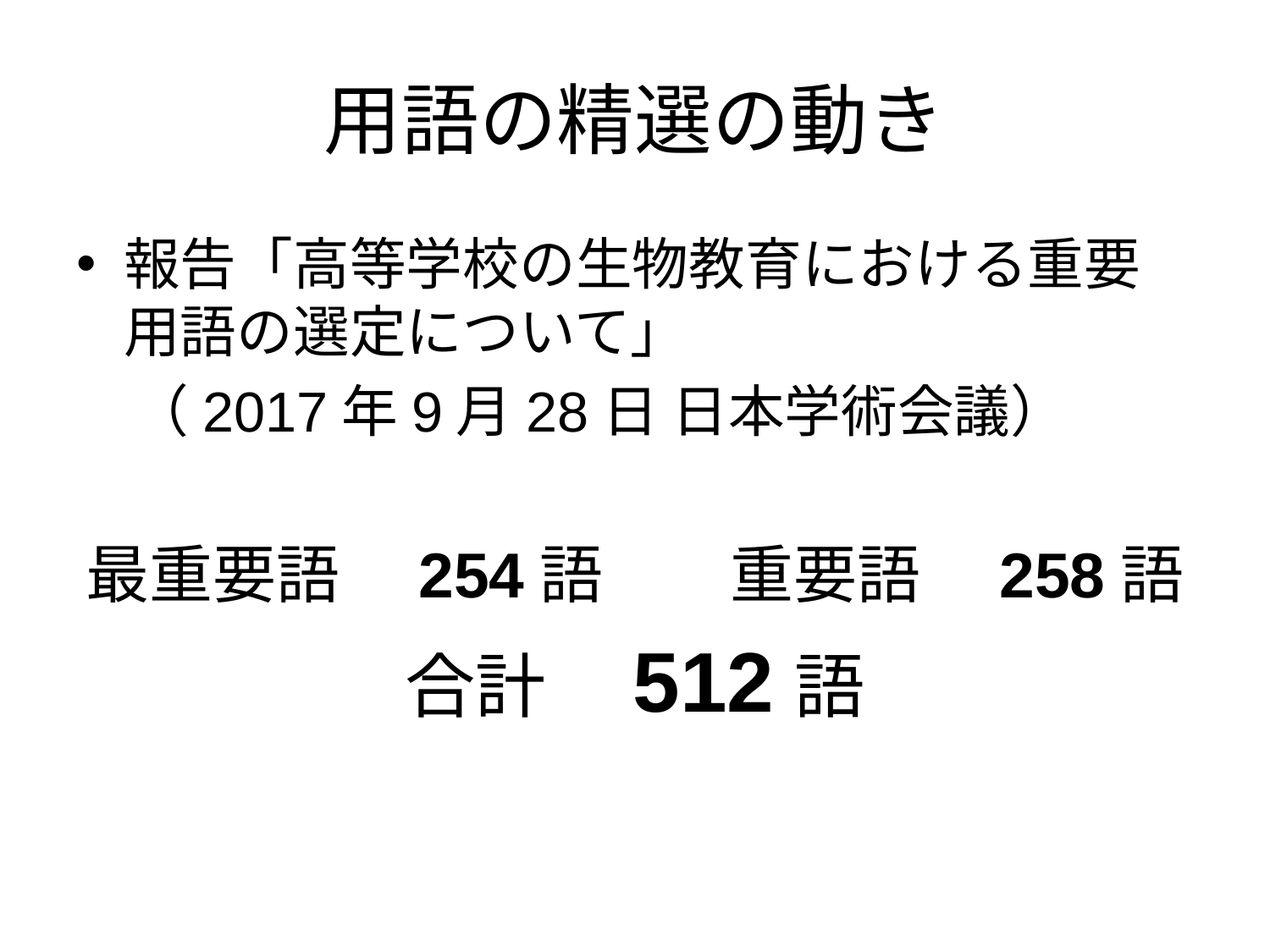

# 用語の精選の動き
報告「高等学校の生物教育における重要用語の選定について」
　（2017年9月28日 日本学術会議）

最重要語　254語　　重要語　258語
合計　512語